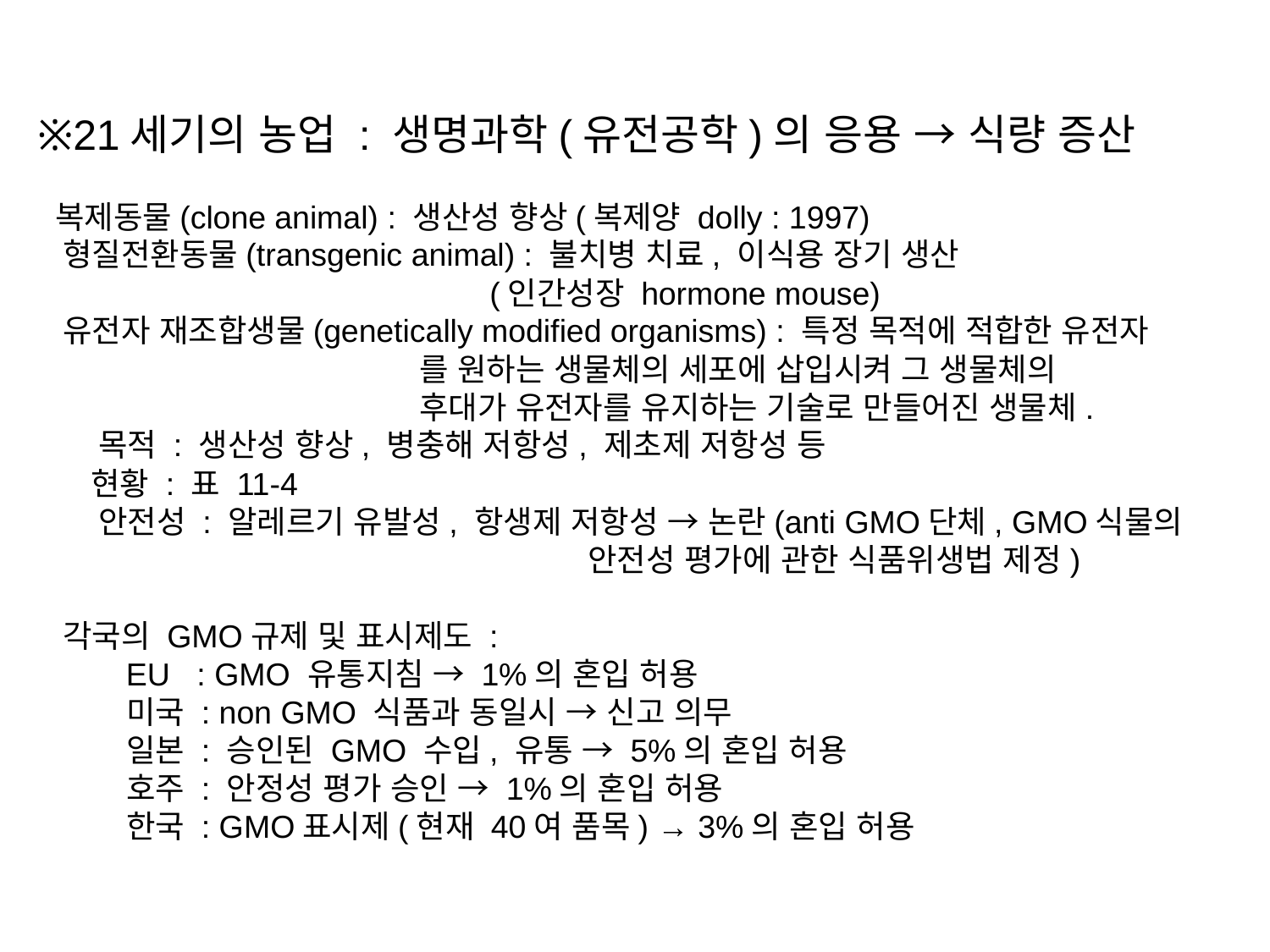

# ※21세기의 농업 : 생명과학(유전공학)의 응용 → 식량 증산 복제동물(clone animal) : 생산성 향상(복제양 dolly : 1997) 형질전환동물(transgenic animal) : 불치병 치료, 이식용 장기 생산 (인간성장 hormone mouse) 유전자 재조합생물(genetically modified organisms) : 특정 목적에 적합한 유전자 를 원하는 생물체의 세포에 삽입시켜 그 생물체의 후대가 유전자를 유지하는 기술로 만들어진 생물체. 목적 : 생산성 향상, 병충해 저항성, 제초제 저항성 등 현황 : 표 11-4 안전성 : 알레르기 유발성, 항생제 저항성 → 논란(anti GMO단체, GMO식물의 안전성 평가에 관한 식품위생법 제정) 각국의 GMO규제 및 표시제도 : EU   : GMO 유통지침 → 1%의 혼입 허용 미국 : non GMO 식품과 동일시 → 신고 의무 일본 : 승인된 GMO 수입, 유통 → 5%의 혼입 허용 호주 : 안정성 평가 승인 → 1%의 혼입 허용 한국 : GMO표시제(현재 40여 품목) → 3%의 혼입 허용